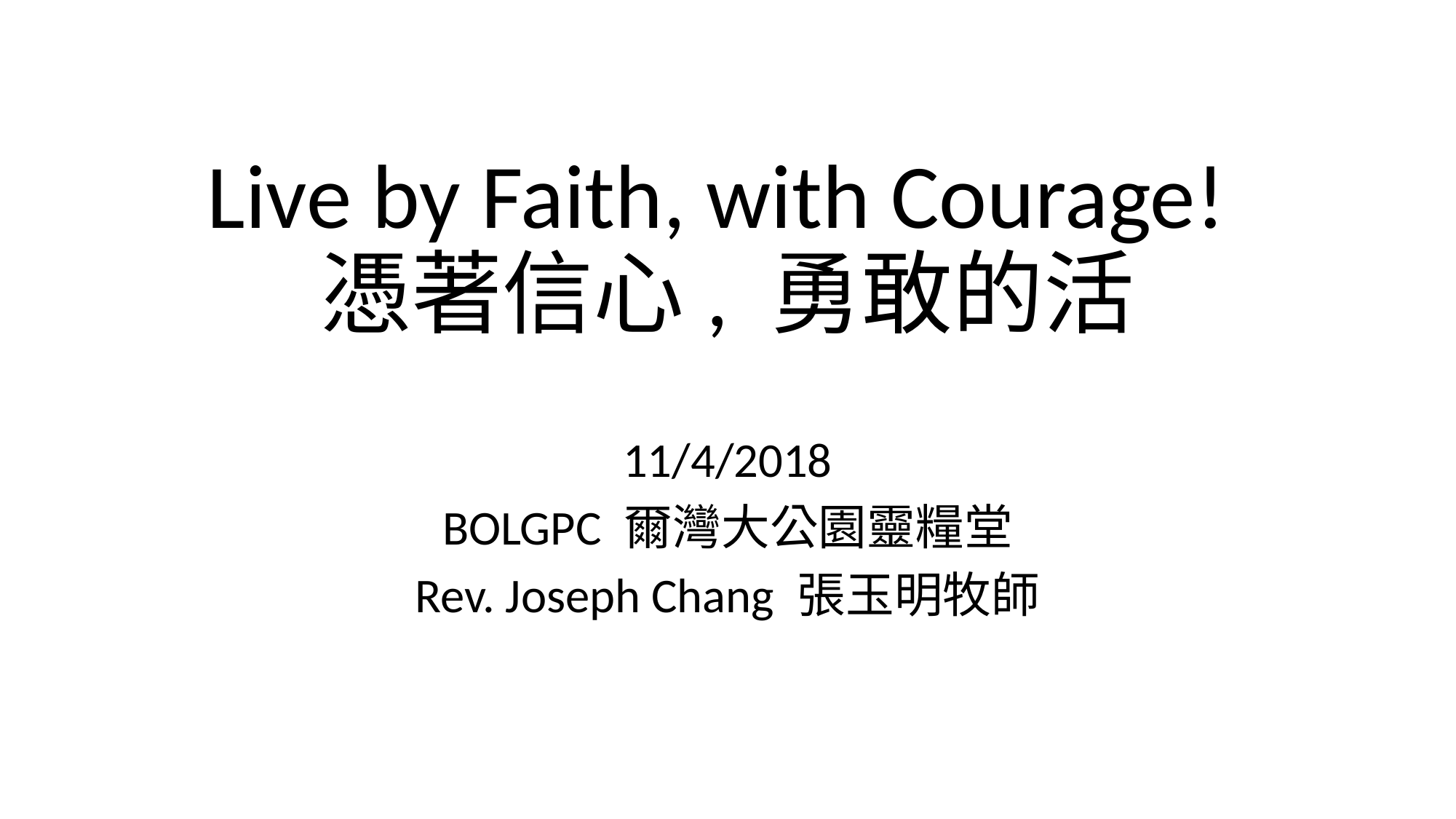

# Live by Faith, with Courage!憑著信心, 勇敢的活
11/4/2018
BOLGPC 爾灣大公園靈糧堂
Rev. Joseph Chang 張玉明牧師